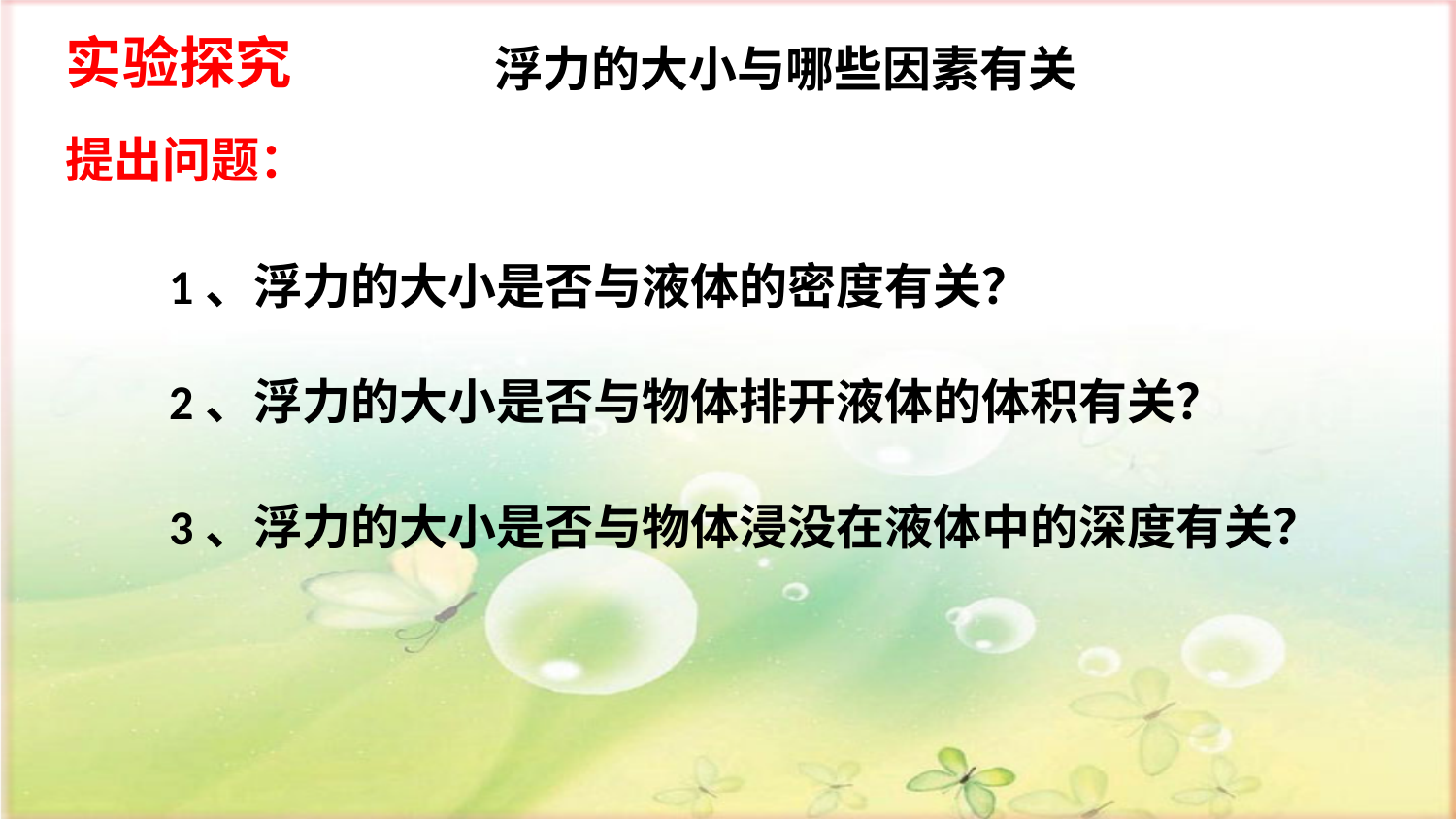

实验探究
浮力的大小与哪些因素有关
提出问题：
1、浮力的大小是否与液体的密度有关？
2、浮力的大小是否与物体排开液体的体积有关？
3、浮力的大小是否与物体浸没在液体中的深度有关？